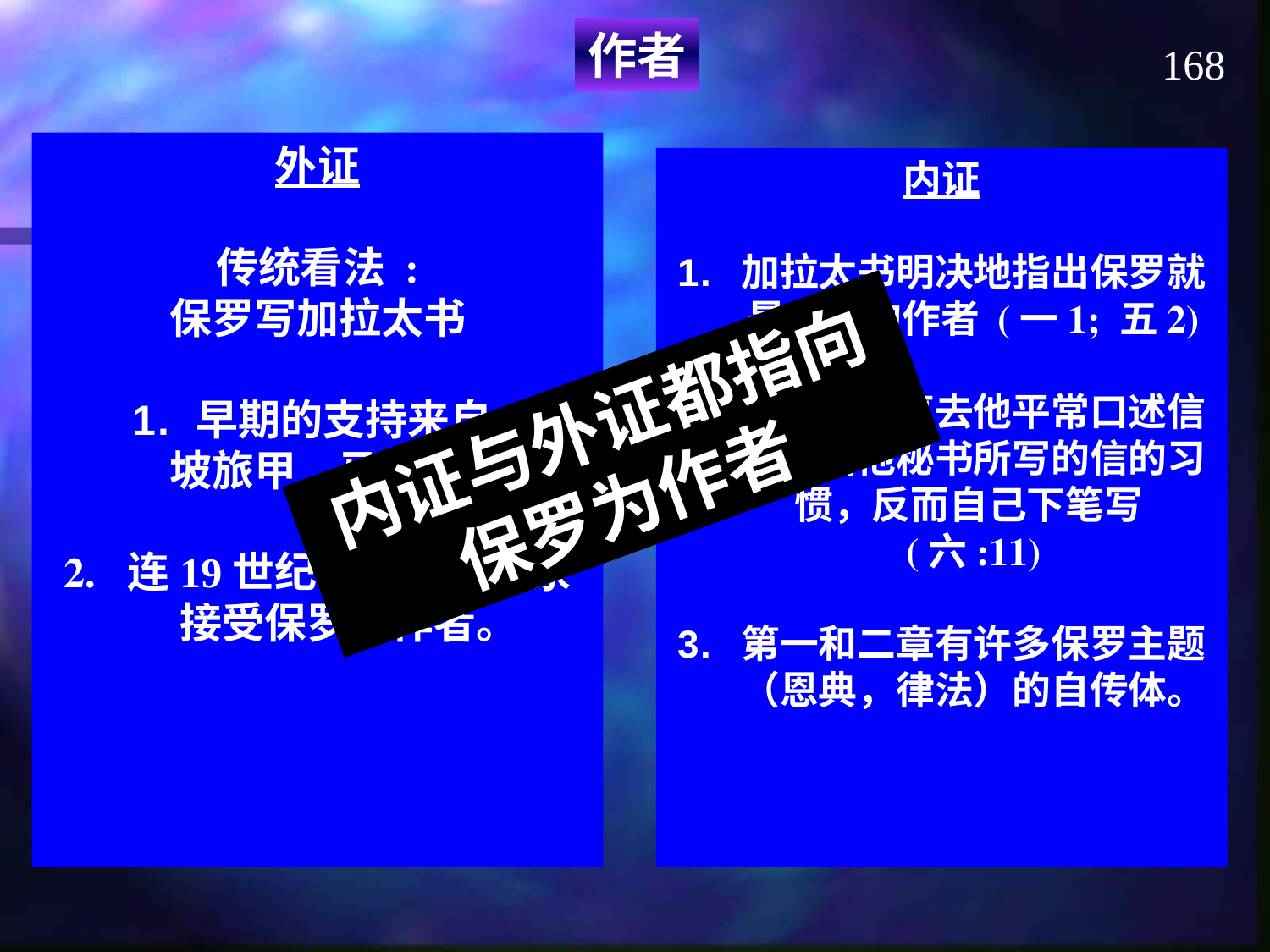

作者
168
外证

传统看法 :
保罗写加拉太书

早期的支持来自
坡旅甲, 马吉安

2.	连19世纪的德国批判家接受保罗为作者。
内证

加拉太书明决地指出保罗就是此书的作者 (一1; 五2)

保罗可能离去他平常口述信件而由他秘书所写的信的习惯，反而自己下笔写(六:11)

第一和二章有许多保罗主题（恩典，律法）的自传体。
内证与外证都指向保罗为作者